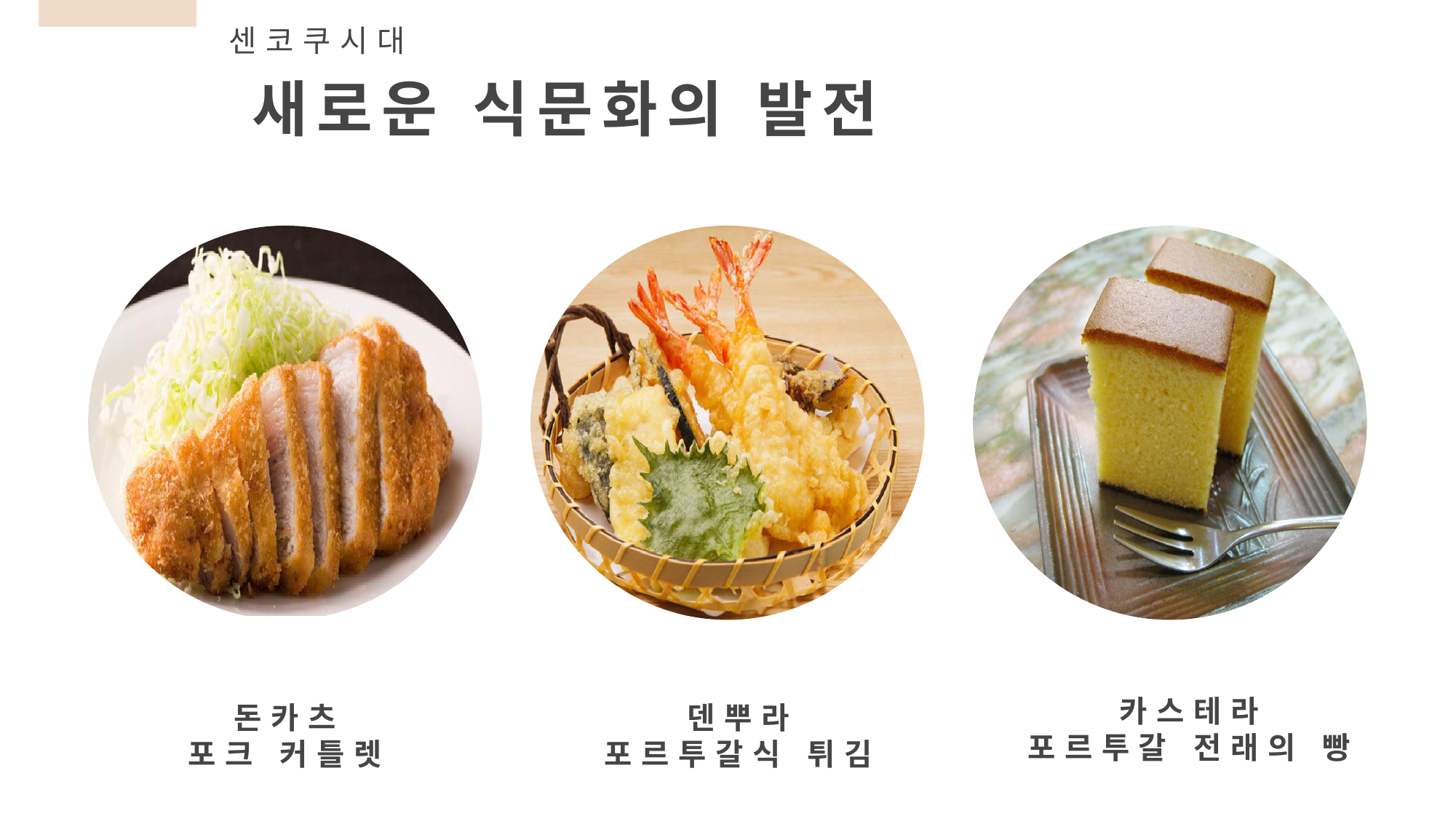

센코쿠시대
새로운 식문화의 발전

카스테라
포르투갈 전래의 빵
돈카츠
포크 커틀렛
덴뿌라
포르투갈식 튀김